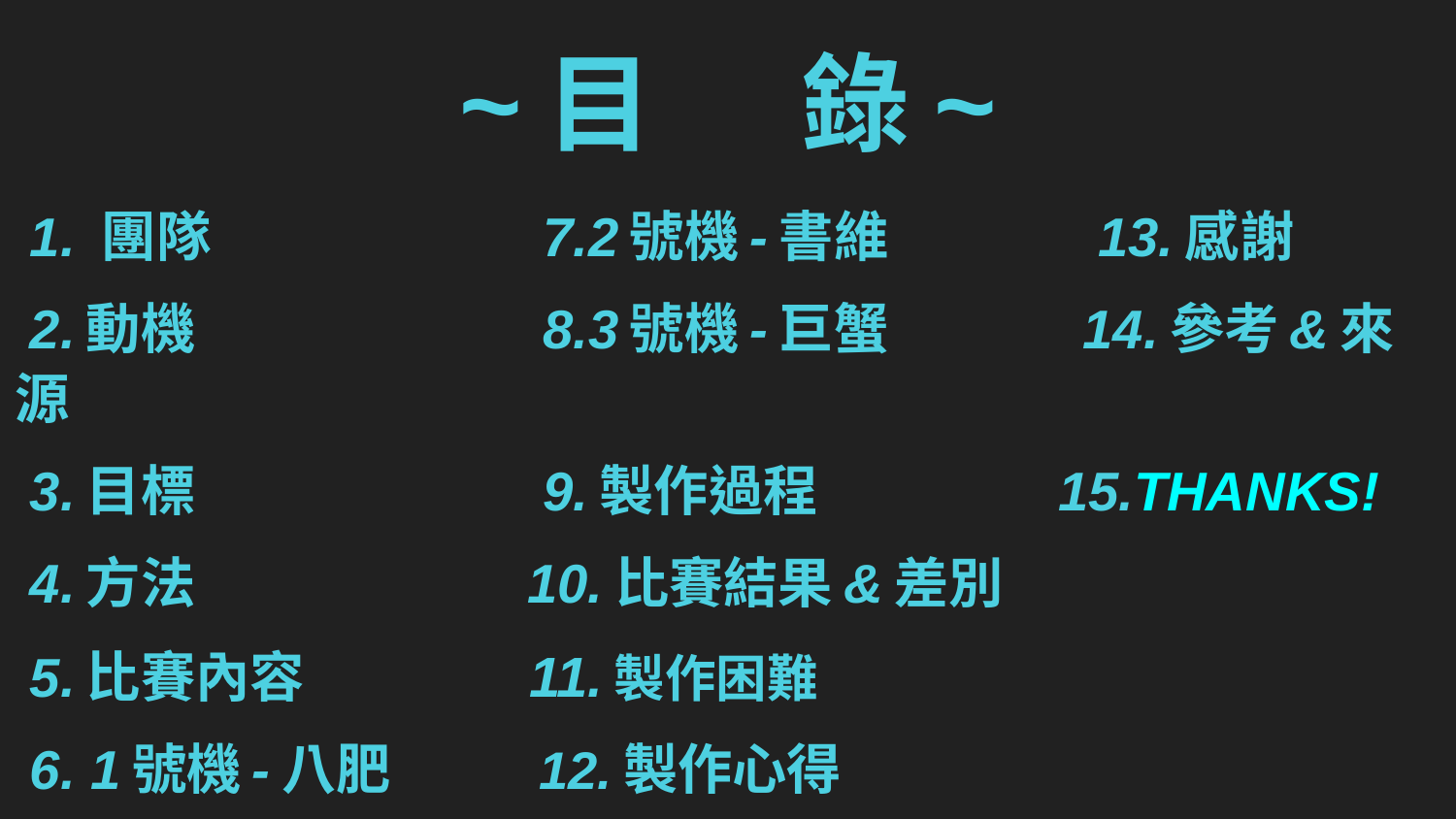

# ~目     錄~
 1. 團隊                     7.2號機-書維             13.感謝
 2.動機                      8.3號機-巨蟹            14.參考&來源
 3.目標                      9.製作過程               15.THANKS!
 4.方法                     10.比賽結果&差別
 5.比賽內容              11.製作困難
 6. 1號機-八肥         12.製作心得